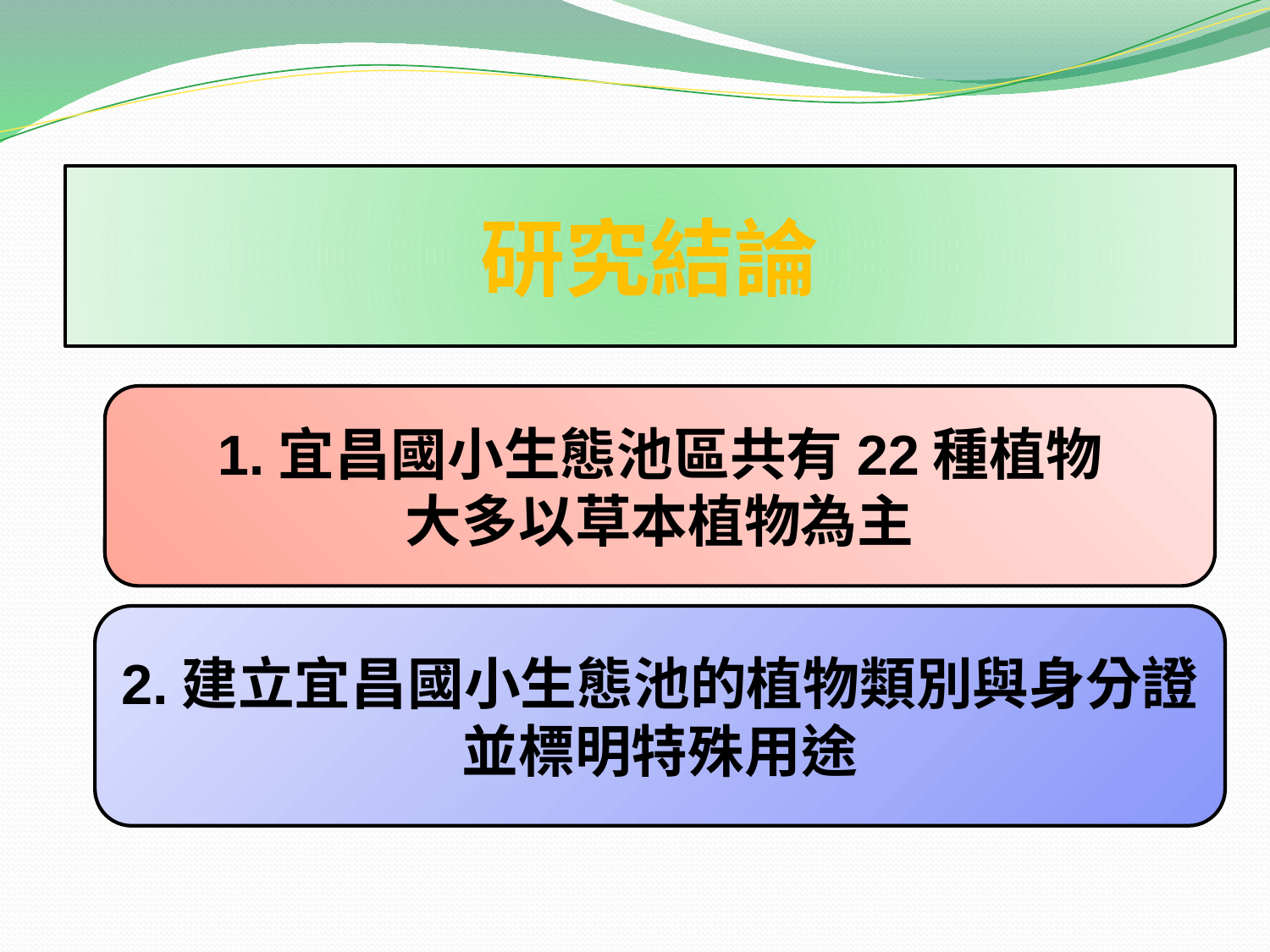

研究結論
1.宜昌國小生態池區共有22種植物
大多以草本植物為主
2.建立宜昌國小生態池的植物類別與身分證
並標明特殊用途